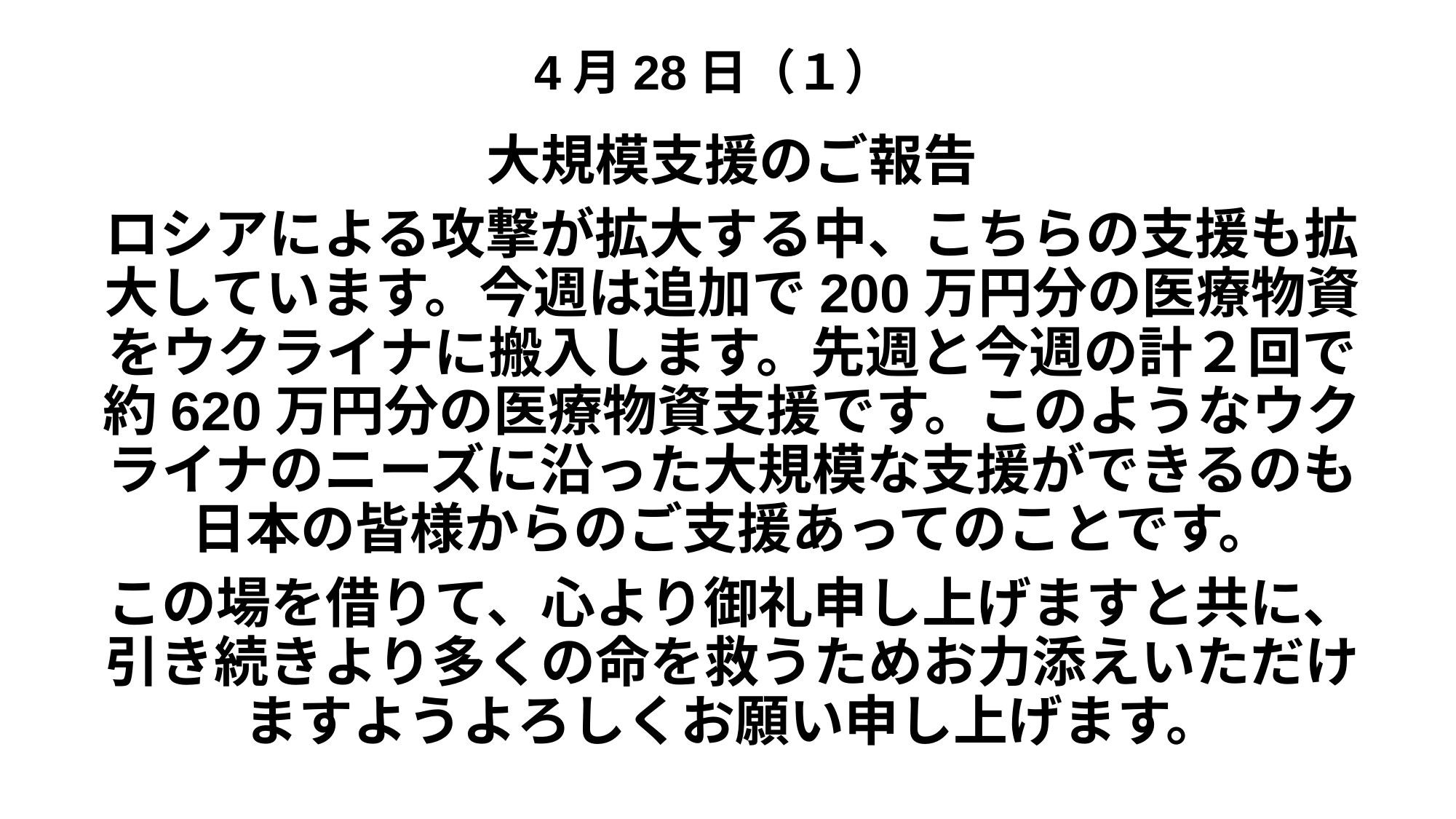

# 4月28日（１）
大規模支援のご報告
ロシアによる攻撃が拡大する中、こちらの支援も拡大しています。今週は追加で200万円分の医療物資をウクライナに搬入します。先週と今週の計２回で約620万円分の医療物資支援です。このようなウクライナのニーズに沿った大規模な支援ができるのも日本の皆様からのご支援あってのことです。
この場を借りて、心より御礼申し上げますと共に、引き続きより多くの命を救うためお力添えいただけますようよろしくお願い申し上げます。